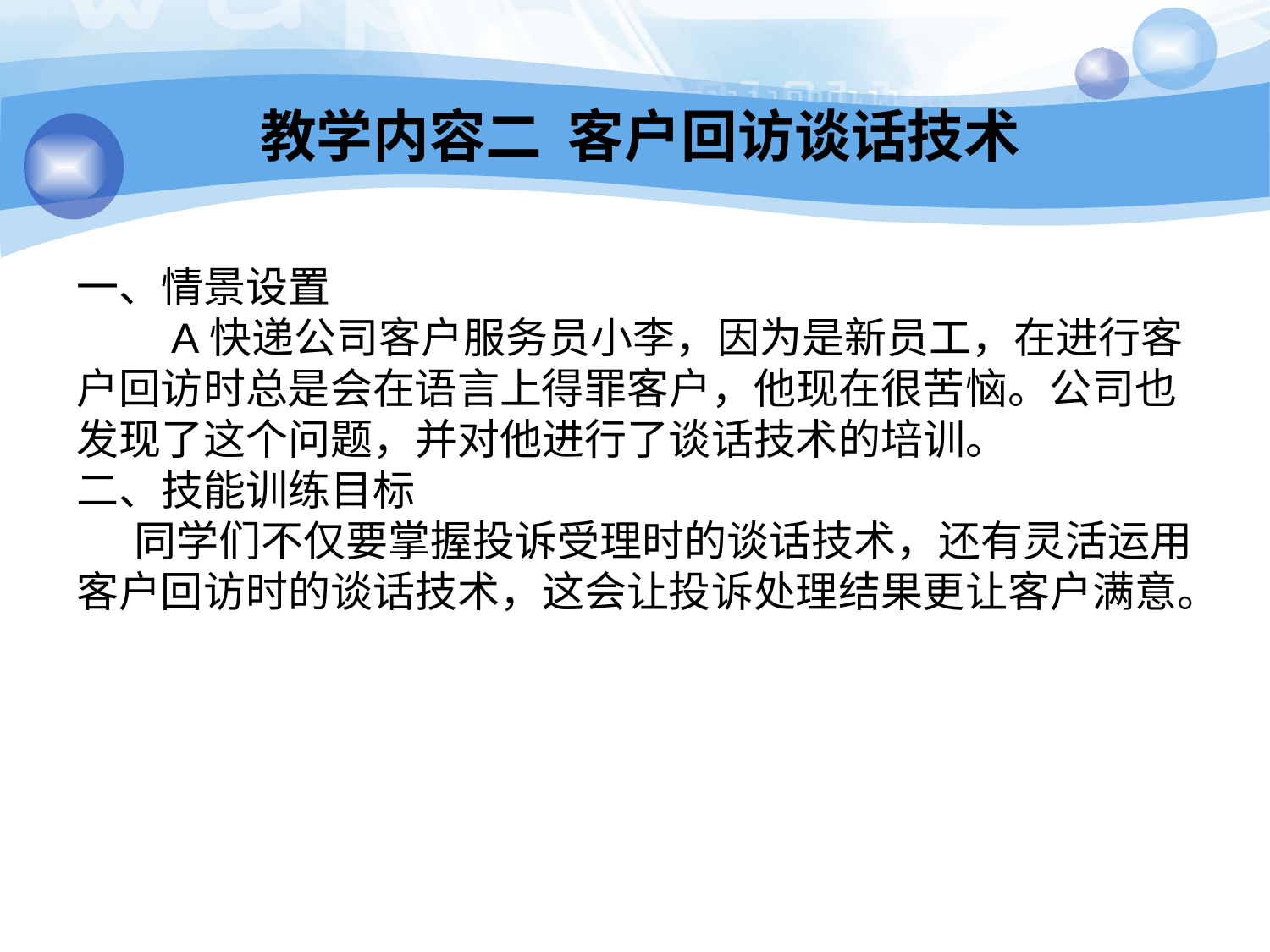

一、情景设置
        A快递公司客户服务员小李，因为是新员工，在进行客户回访时总是会在语言上得罪客户，他现在很苦恼。公司也发现了这个问题，并对他进行了谈话技术的培训。
二、技能训练目标
     同学们不仅要掌握投诉受理时的谈话技术，还有灵活运用客户回访时的谈话技术，这会让投诉处理结果更让客户满意。
教学内容二  客户回访谈话技术